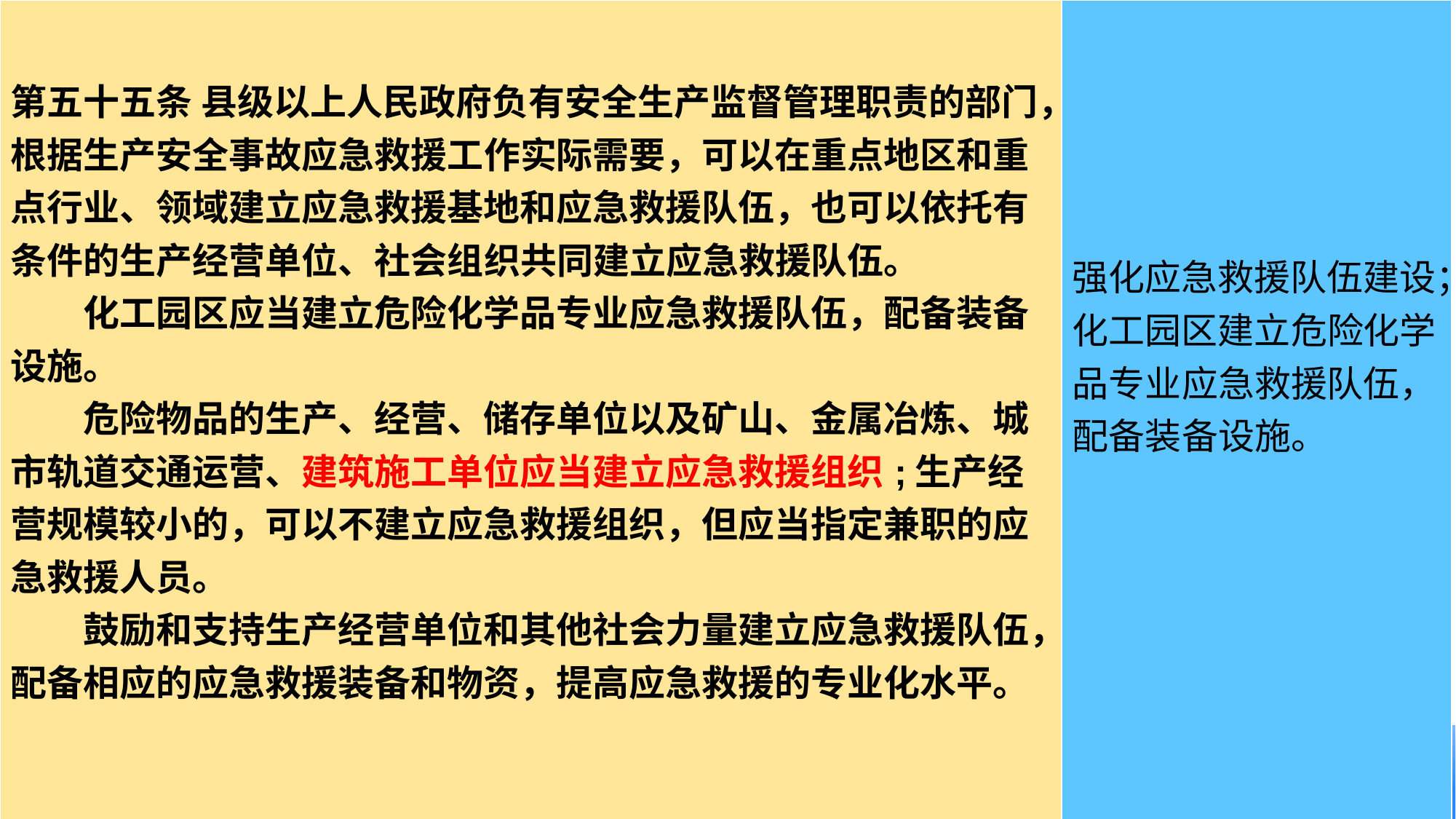

| 第五十五条 县级以上人民政府负有安全生产监督管理职责的部门，根据生产安全事故应急救援工作实际需要，可以在重点地区和重点行业、领域建立应急救援基地和应急救援队伍，也可以依托有条件的生产经营单位、社会组织共同建立应急救援队伍。 　　化工园区应当建立危险化学品专业应急救援队伍，配备装备设施。 　　危险物品的生产、经营、储存单位以及矿山、金属冶炼、城市轨道交通运营、建筑施工单位应当建立应急救援组织;生产经营规模较小的，可以不建立应急救援组织，但应当指定兼职的应急救援人员。 　　鼓励和支持生产经营单位和其他社会力量建立应急救援队伍，配备相应的应急救援装备和物资，提高应急救援的专业化水平。 | 强化应急救援队伍建设；化工园区建立危险化学品专业应急救援队伍，配备装备设施。 |
| --- | --- |
#